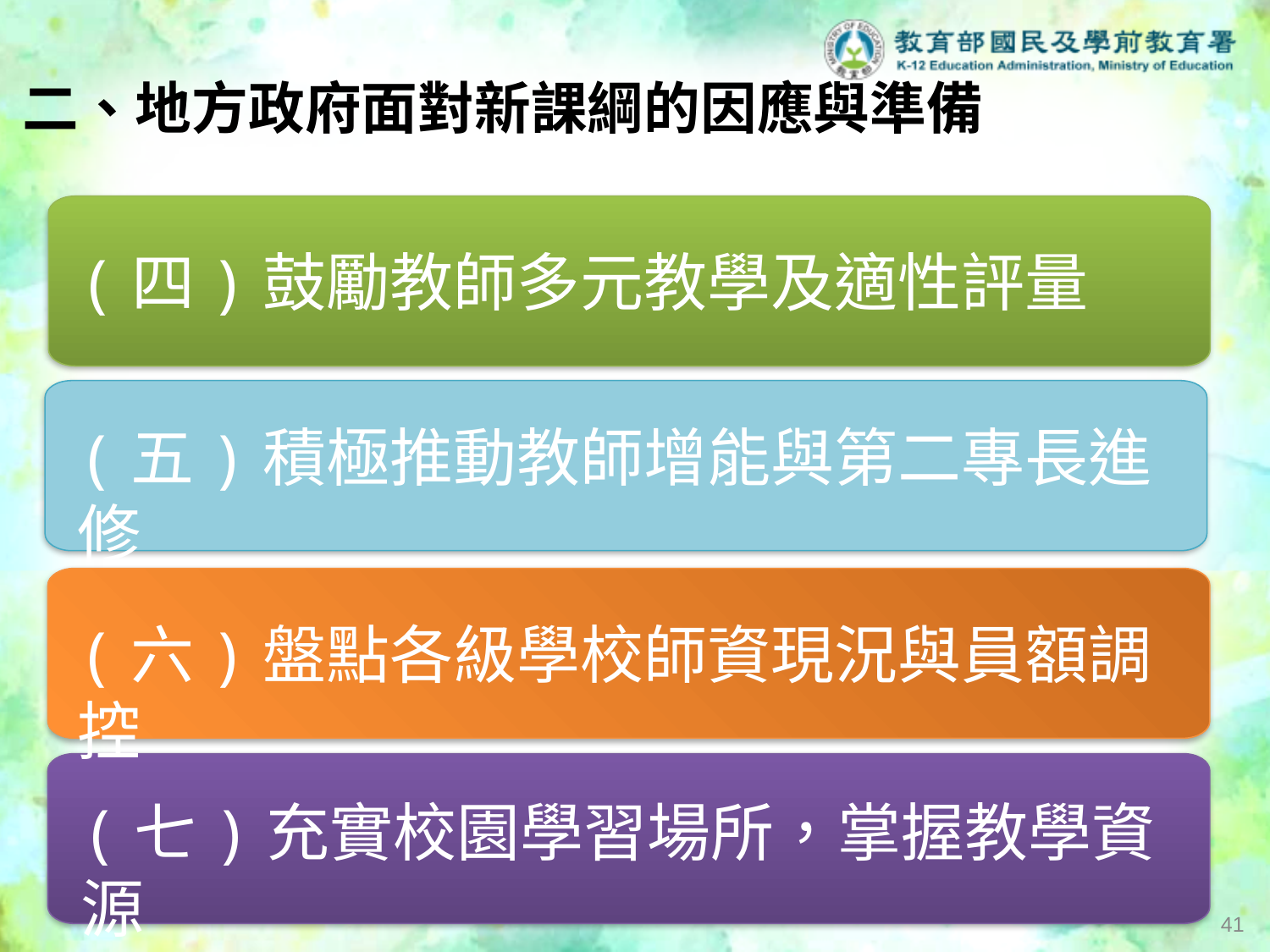

二、地方政府面對新課綱的因應與準備

(四)鼓勵教師多元教學及適性評量

(五)積極推動教師增能與第二專長進修

(六)盤點各級學校師資現況與員額調控

(七)充實校園學習場所，掌握教學資源
41
41